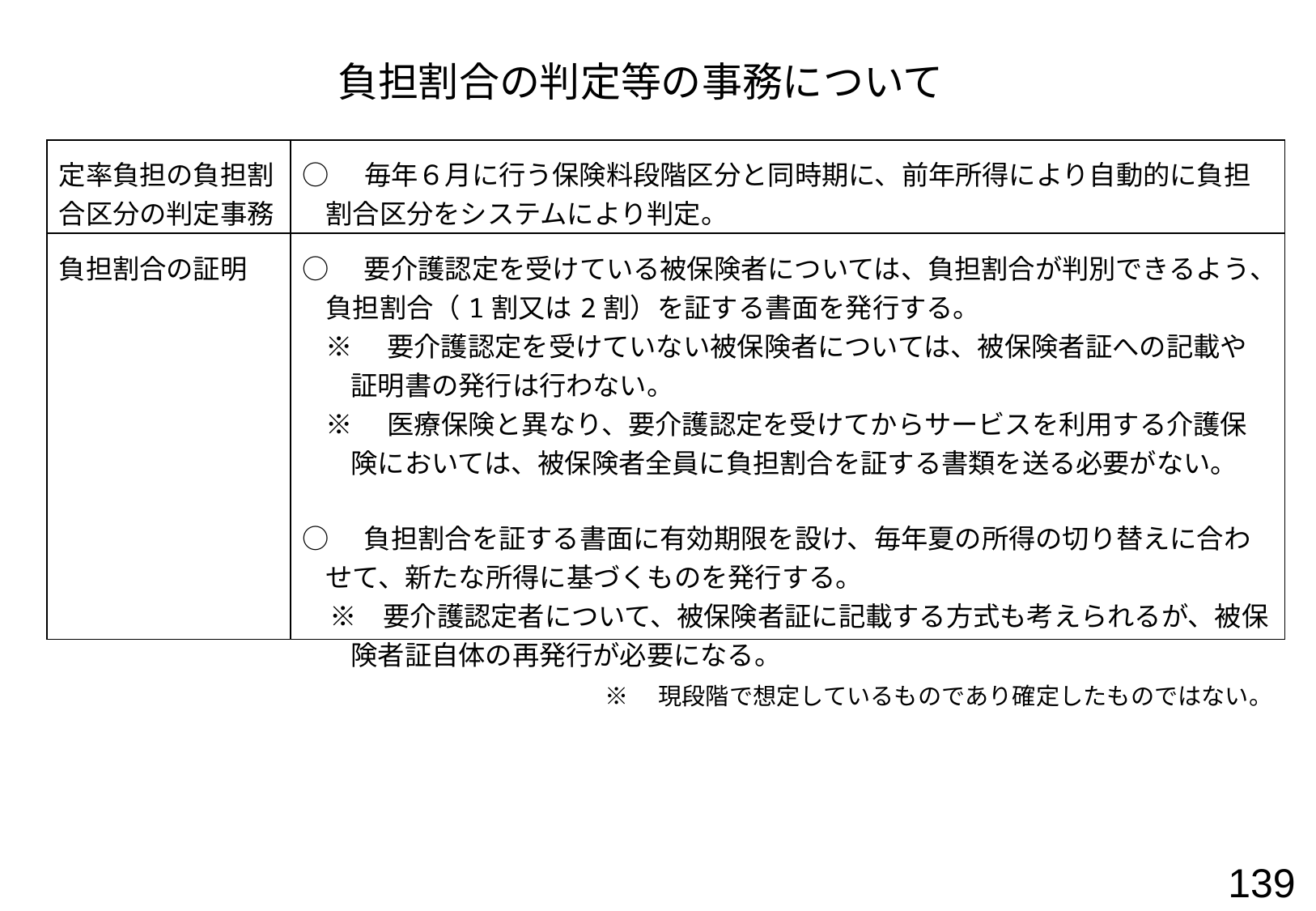

負担割合の判定等の事務について
| 定率負担の負担割合区分の判定事務 | ○　毎年６月に行う保険料段階区分と同時期に、前年所得により自動的に負担割合区分をシステムにより判定。 |
| --- | --- |
| 負担割合の証明 | ○　要介護認定を受けている被保険者については、負担割合が判別できるよう、負担割合（1割又は2割）を証する書面を発行する。 ※　要介護認定を受けていない被保険者については、被保険者証への記載や証明書の発行は行わない。 ※　医療保険と異なり、要介護認定を受けてからサービスを利用する介護保険においては、被保険者全員に負担割合を証する書類を送る必要がない。 ○　負担割合を証する書面に有効期限を設け、毎年夏の所得の切り替えに合わせて、新たな所得に基づくものを発行する。 　※　要介護認定者について、被保険者証に記載する方式も考えられるが、被保険者証自体の再発行が必要になる。 |
※　現段階で想定しているものであり確定したものではない。
139